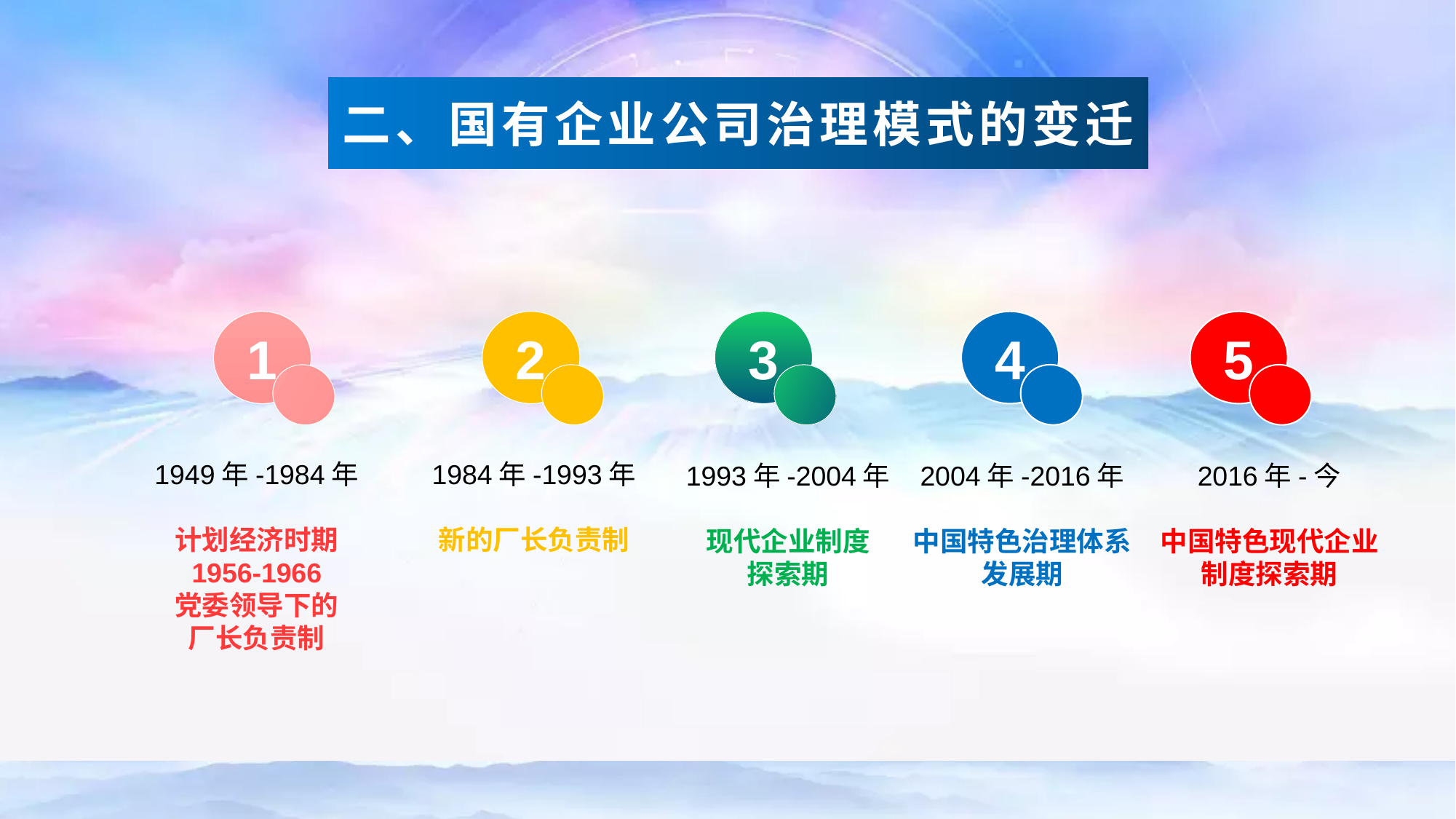

二、国有企业公司治理模式的变迁
1

2

3

4

5

1949年-1984年

计划经济时期
1956-1966
党委领导下的
厂长负责制

1984年-1993年

新的厂长负责制
1993年-2004年

现代企业制度
探索期
2004年-2016年

中国特色治理体系
发展期
2016年-今

中国特色现代企业
制度探索期
15